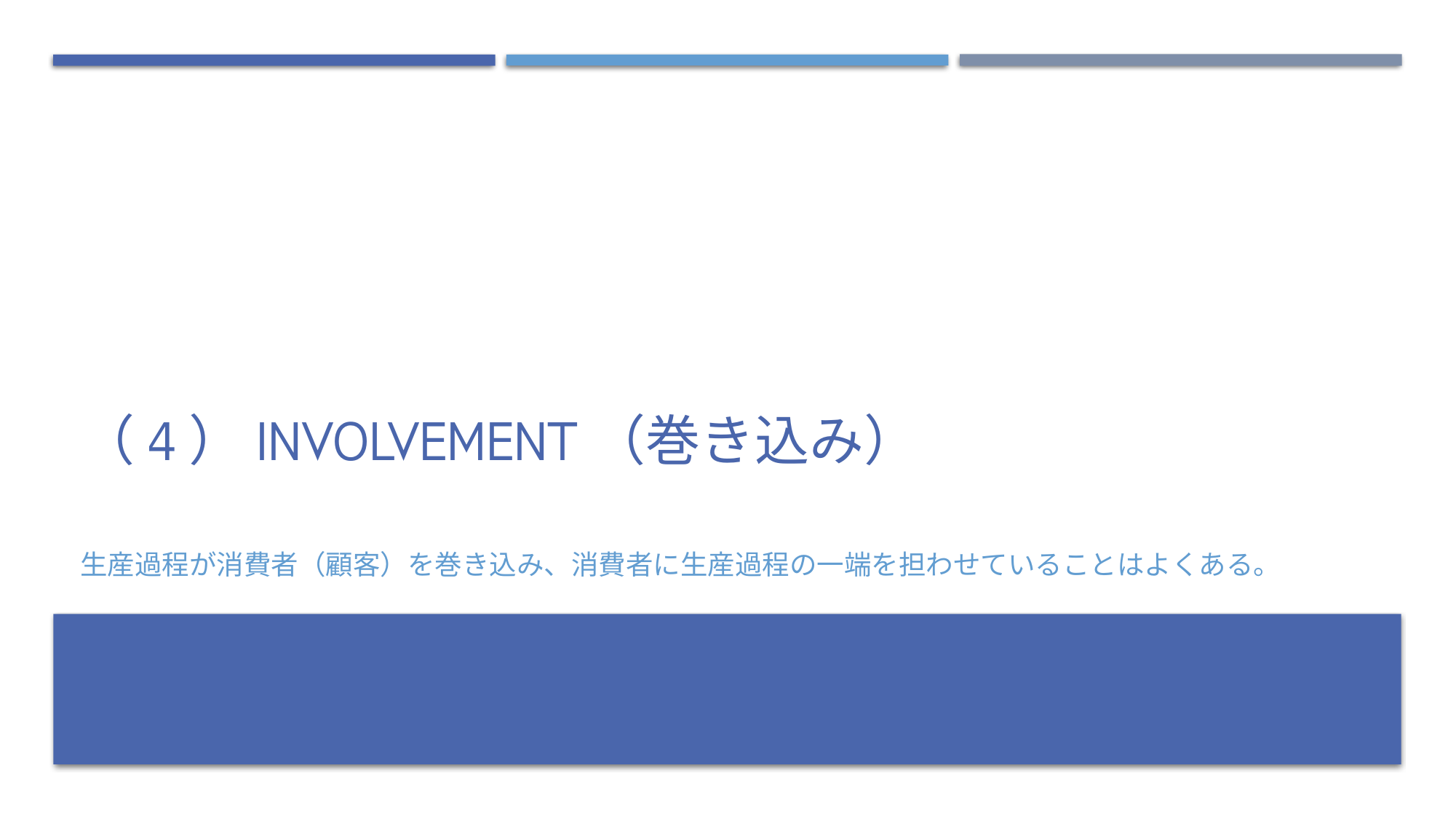

# （4）Involvement（巻き込み）
生産過程が消費者（顧客）を巻き込み、消費者に生産過程の一端を担わせていることはよくある。